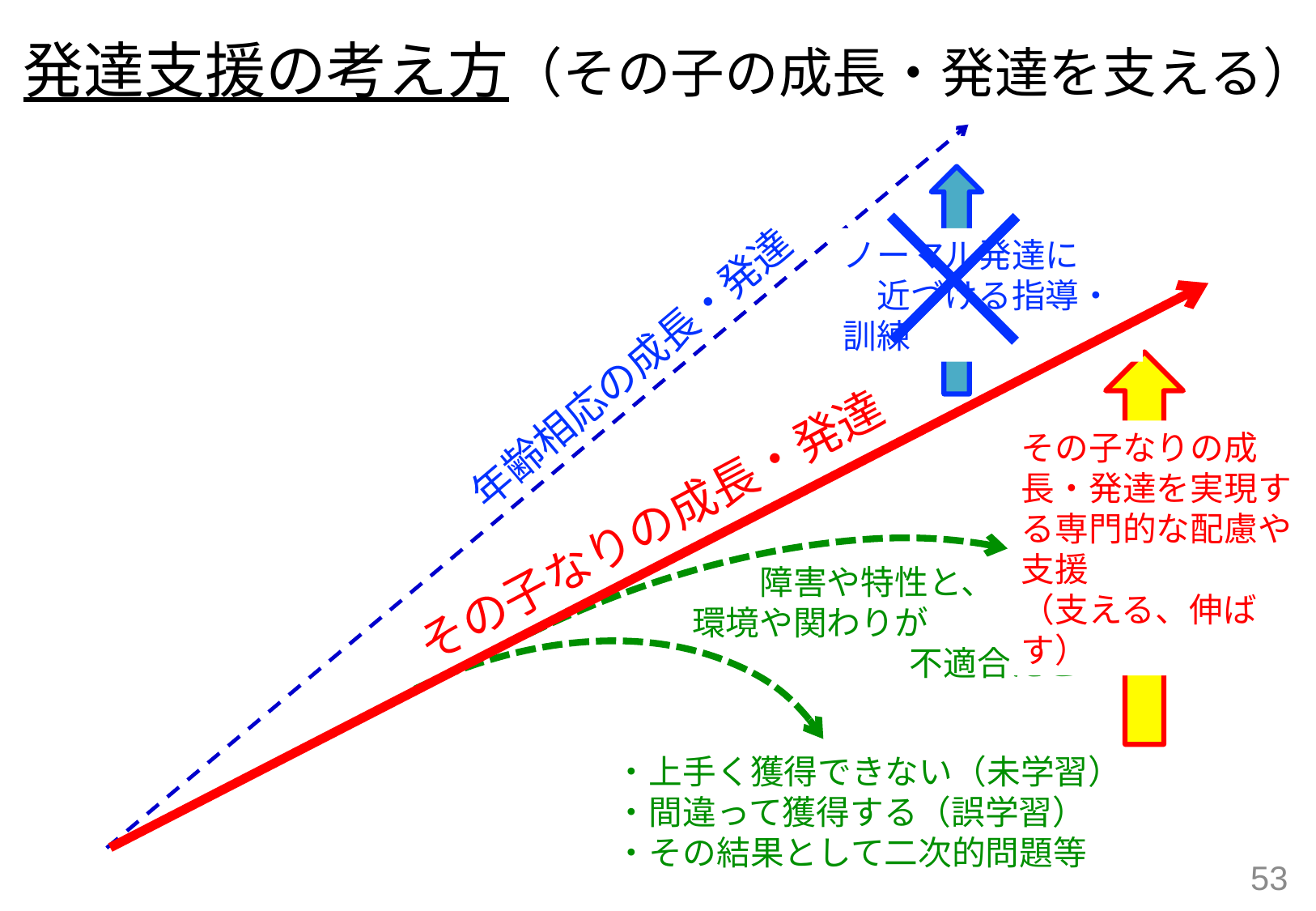

発達支援の考え方（その子の成長・発達を支える）

ノーマル発達に　　近づける指導・訓練
年齢相応の成長・発達

その子なりの成長・発達を実現する専門的な配慮や支援
（支える、伸ばす）
その子なりの成長・発達
　　障害や特性と、
環境や関わりが
　　　　　　  不適合だと…

・上手く獲得できない（未学習）
・間違って獲得する（誤学習）
・その結果として二次的問題等
53